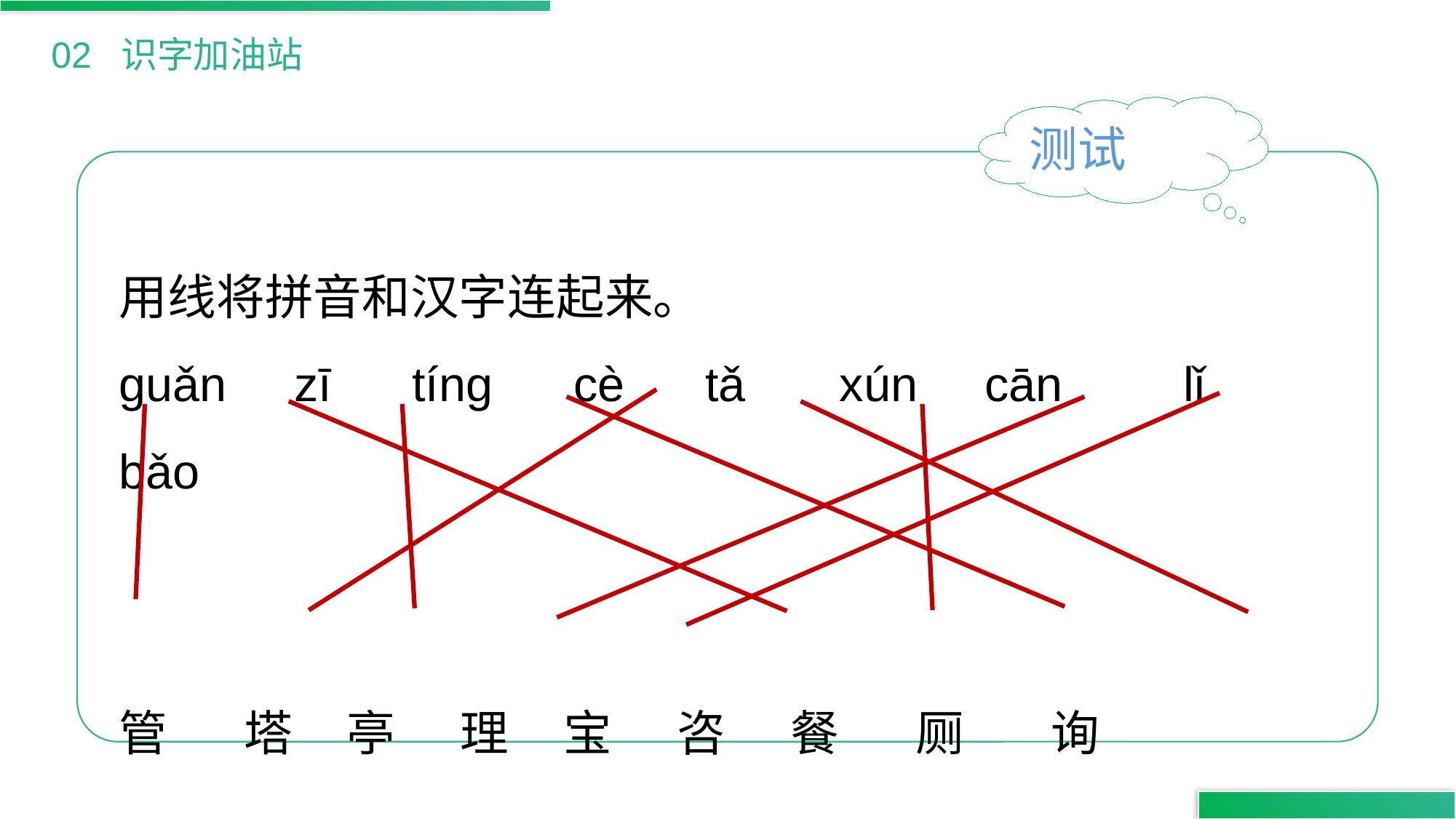

02  识字加油站
测试
用线将拼音和汉字连起来。
ɡuǎn     zī      tínɡ      cè      tǎ       xún     cān         lǐ       bǎo

管       塔     亭      理     宝      咨      餐       厕        询